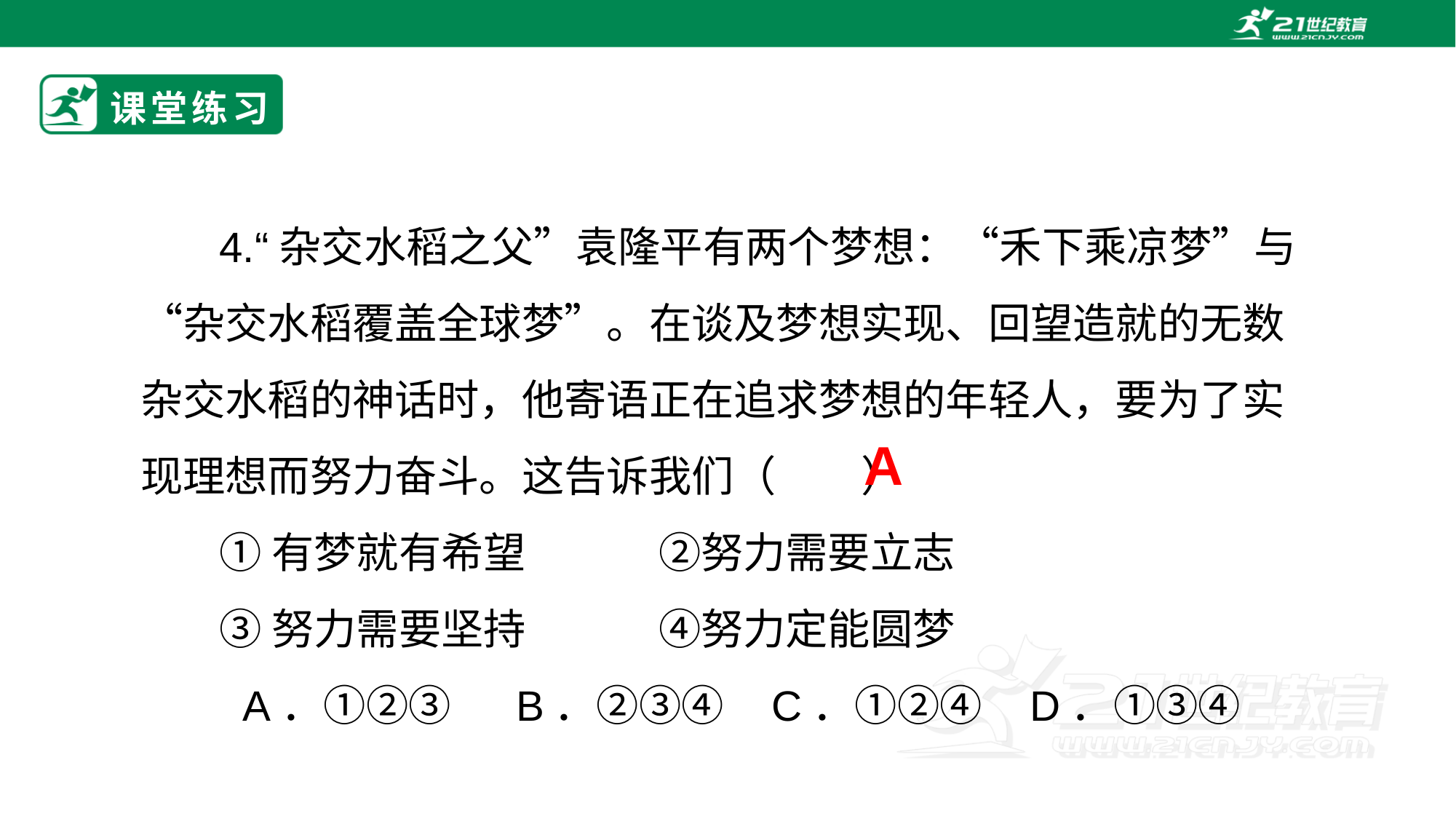

# 课堂练习
4.“杂交水稻之父”袁隆平有两个梦想：“禾下乘凉梦”与“杂交水稻覆盖全球梦”。在谈及梦想实现、回望造就的无数杂交水稻的神话时，他寄语正在追求梦想的年轻人，要为了实现理想而努力奋斗。这告诉我们（         ）
①有梦就有希望              ②努力需要立志
③努力需要坚持              ④努力定能圆梦
  A．①②③	    B．②③④    C．①②④    D．①③④
A